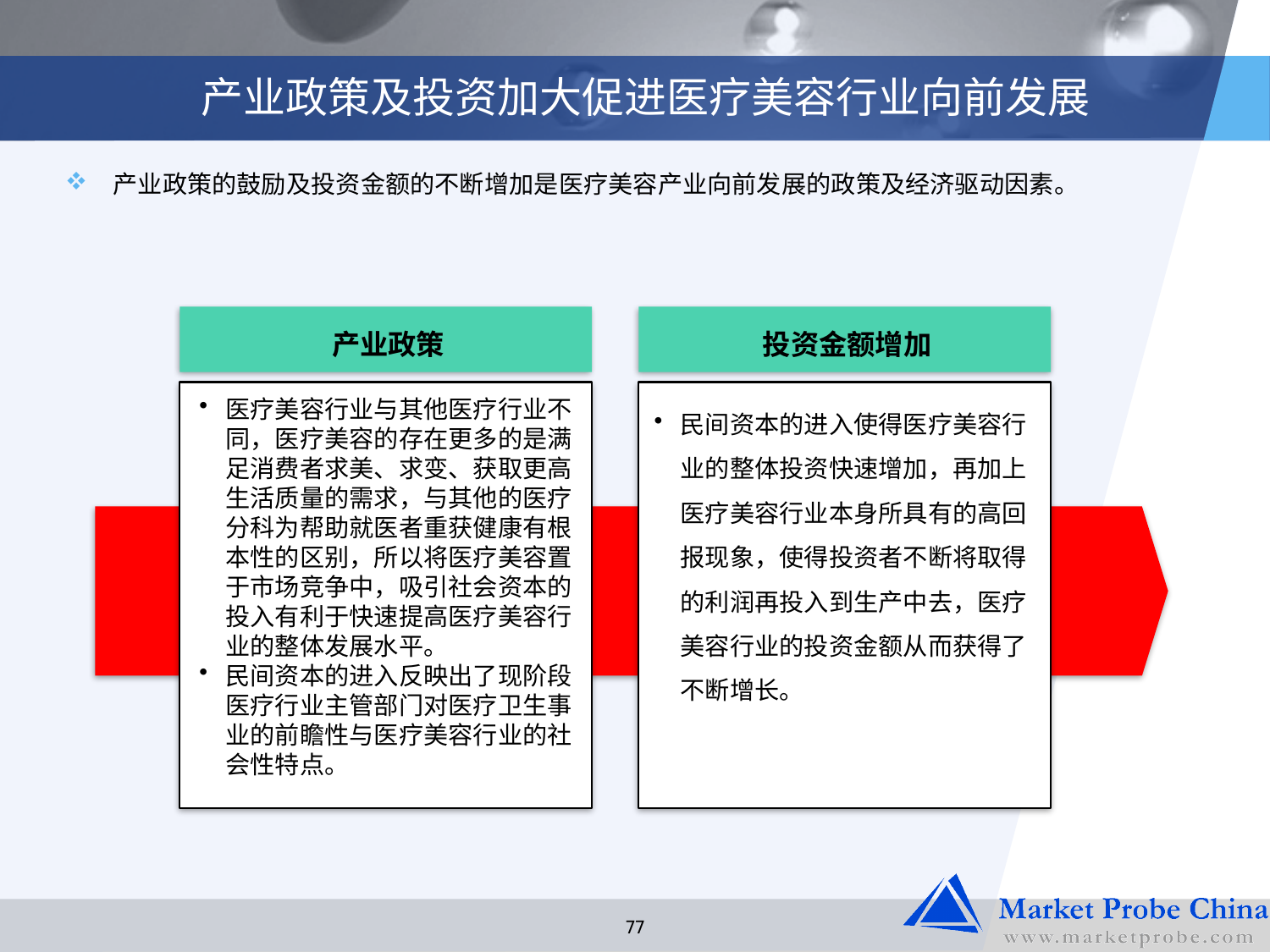

# 产业政策及投资加大促进医疗美容行业向前发展
产业政策的鼓励及投资金额的不断增加是医疗美容产业向前发展的政策及经济驱动因素。

产业政策
投资金额增加

医疗美容行业与其他医疗行业不同，医疗美容的存在更多的是满足消费者求美、求变、获取更高生活质量的需求，与其他的医疗分科为帮助就医者重获健康有根本性的区别，所以将医疗美容置于市场竞争中，吸引社会资本的投入有利于快速提高医疗美容行业的整体发展水平。
民间资本的进入反映出了现阶段医疗行业主管部门对医疗卫生事业的前瞻性与医疗美容行业的社会性特点。
民间资本的进入使得医疗美容行业的整体投资快速增加，再加上医疗美容行业本身所具有的高回报现象，使得投资者不断将取得的利润再投入到生产中去，医疗美容行业的投资金额从而获得了不断增长。

77